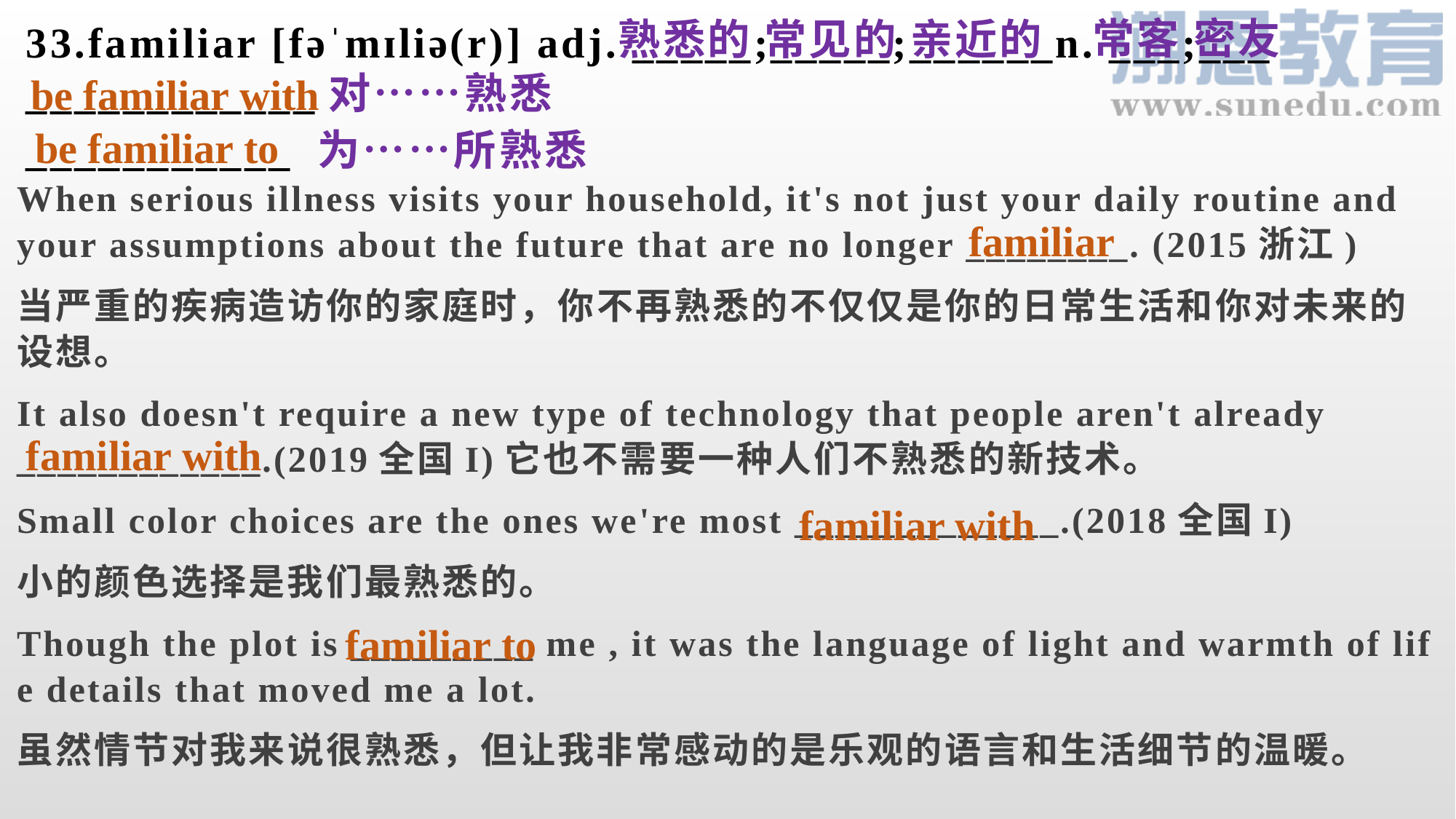

常客 密友
熟悉的 常见的 亲近的
33.familiar [fəˈmɪliə(r)] adj. _____;_____;______n. ___;___
____________对……熟悉
___________ 为……所熟悉
be familiar with
be familiar to
When serious illness visits your household, it's not just your daily routine and your assumptions about the future that are no longer ________. (2015浙江)
当严重的疾病造访你的家庭时，你不再熟悉的不仅仅是你的日常生活和你对未来的设想。
It also doesn't require a new type of technology that people aren't already ____________.(2019全国I)它也不需要一种人们不熟悉的新技术。
Small color choices are the ones we're most _____________.(2018全国I)
小的颜色选择是我们最熟悉的。
Though the plot is _________ me , it was the language of light and warmth of life details that moved me a lot.
虽然情节对我来说很熟悉，但让我非常感动的是乐观的语言和生活细节的温暖。
familiar
familiar with
familiar with
familiar to